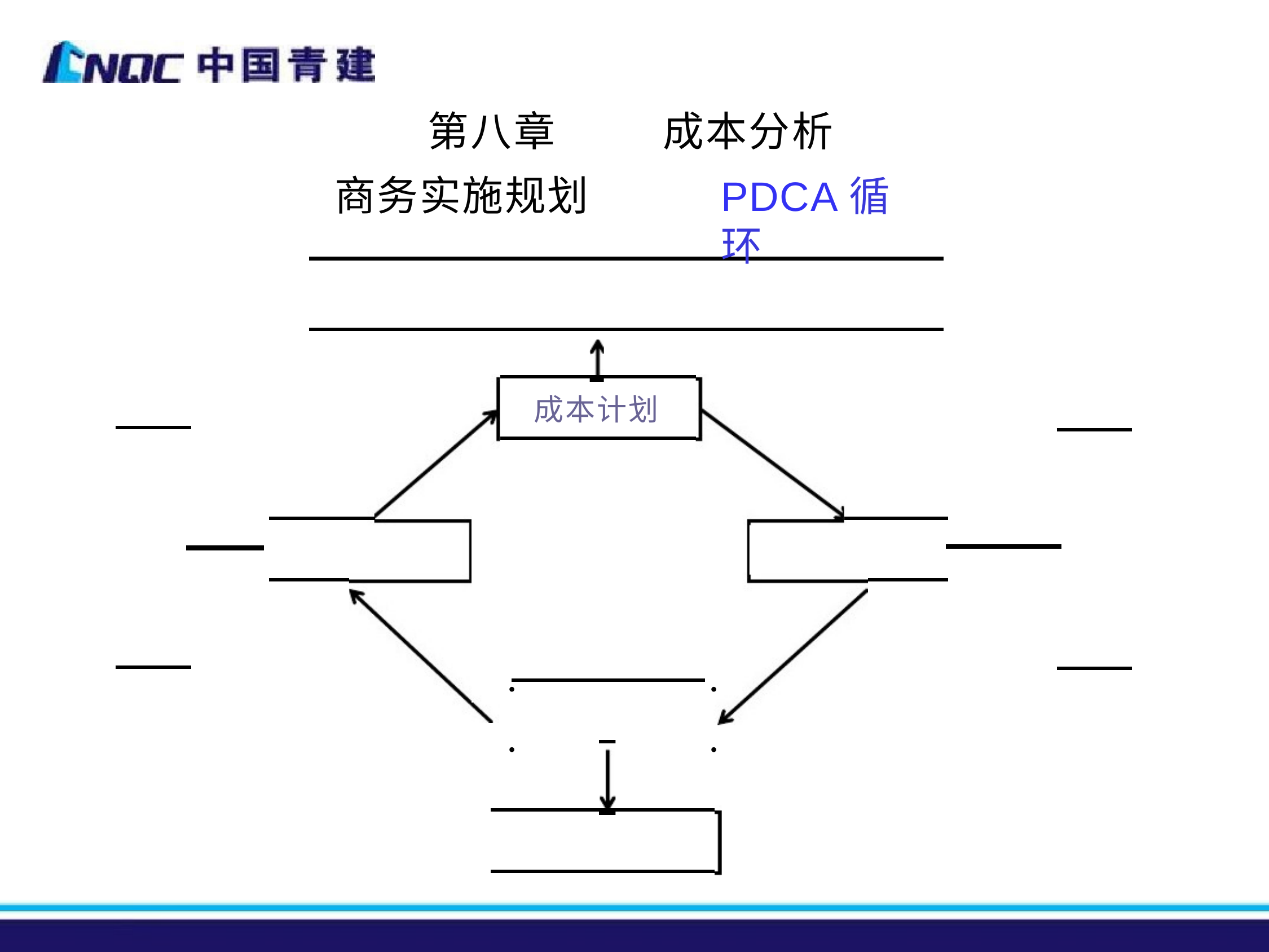

# 第八章 商务实施规划
成本分析
PDCA循环

成本计划

．
．

．
．